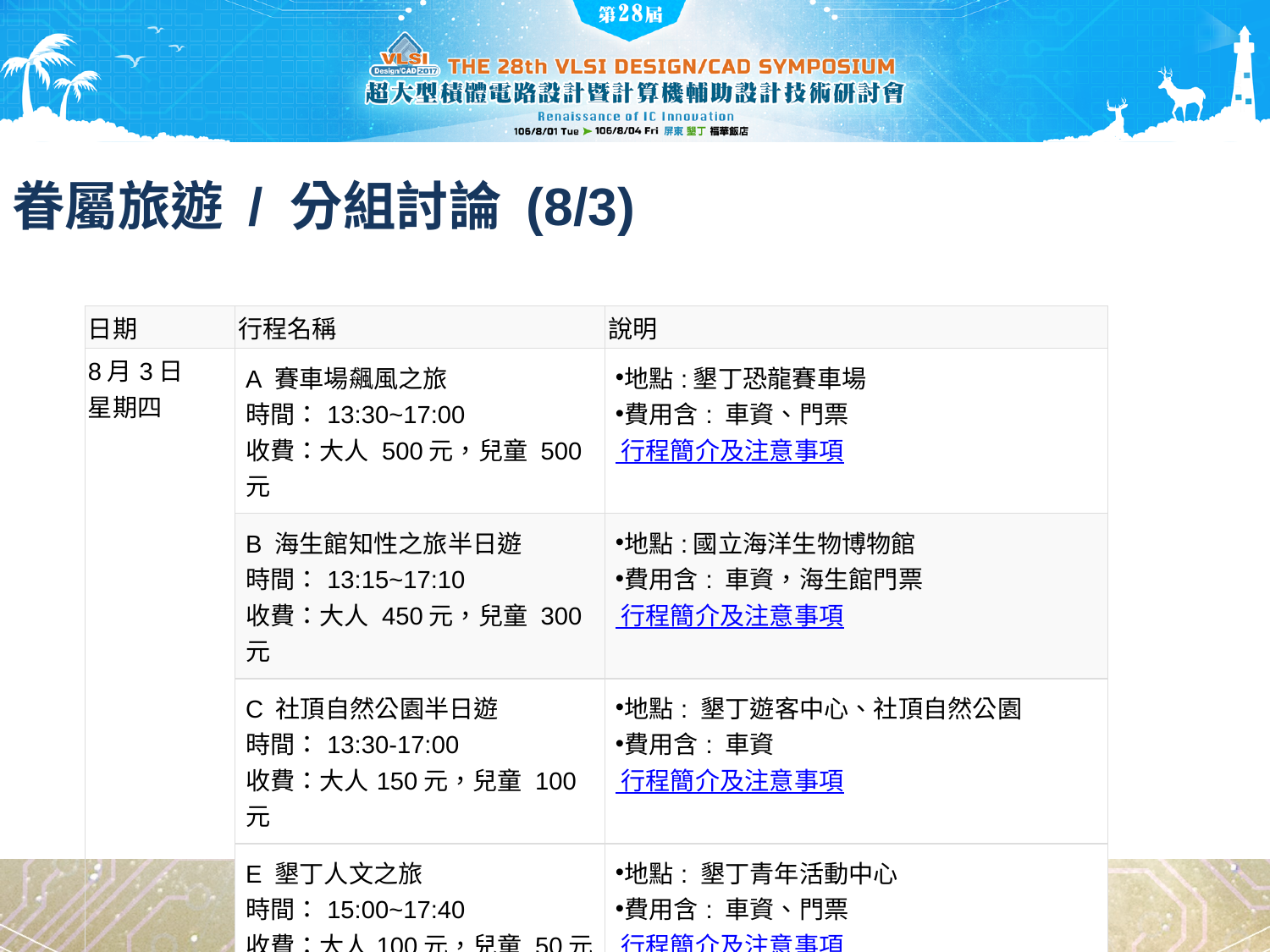

# 眷屬旅遊 / 分組討論 (8/3)
| 日期 | 行程名稱 | 說明 |
| --- | --- | --- |
| 8月3日 星期四 | A 賽車場飆風之旅 時間：13:30~17:00 收費：大人 500元，兒童 500元 | 地點:墾丁恐龍賽車場 費用含: 車資、門票  行程簡介及注意事項 |
|  | B 海生館知性之旅半日遊 時間：13:15~17:10 收費：大人 450元，兒童 300元 | 地點:國立海洋生物博物館 費用含: 車資，海生館門票   行程簡介及注意事項 |
|  | C 社頂自然公園半日遊 時間：13:30-17:00 收費：大人150元，兒童 100元 | 地點: 墾丁遊客中心、社頂自然公園 費用含: 車資  行程簡介及注意事項 |
|  | E 墾丁人文之旅 時間：15:00~17:40 收費：大人100元，兒童 50元 | 地點: 墾丁青年活動中心 費用含: 車資、門票  行程簡介及注意事項 |